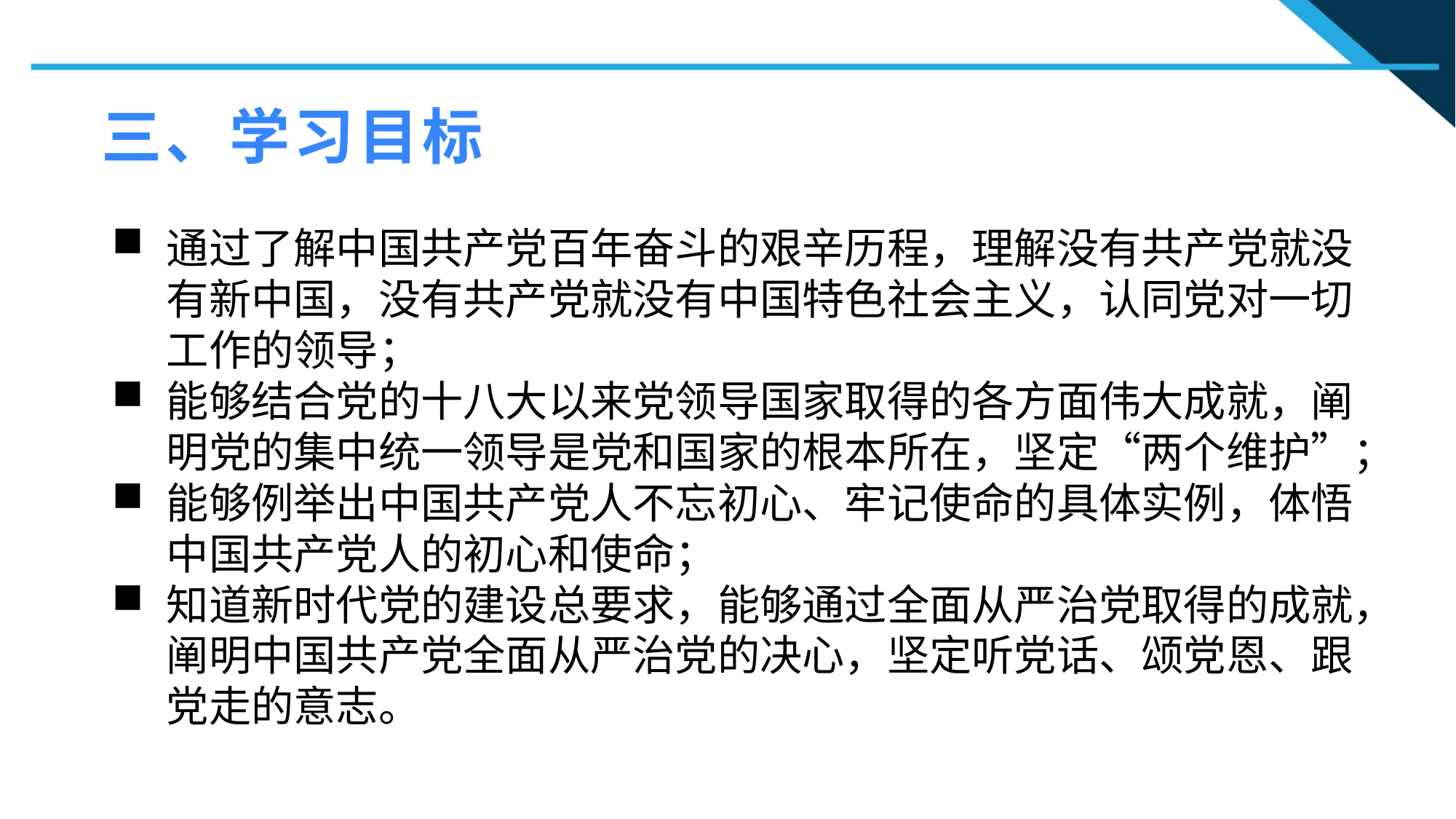

三、学习目标
通过了解中国共产党百年奋斗的艰辛历程，理解没有共产党就没有新中国，没有共产党就没有中国特色社会主义，认同党对一切工作的领导；
能够结合党的十八大以来党领导国家取得的各方面伟大成就，阐明党的集中统一领导是党和国家的根本所在，坚定“两个维护”；
能够例举出中国共产党人不忘初心、牢记使命的具体实例，体悟中国共产党人的初心和使命；
知道新时代党的建设总要求，能够通过全面从严治党取得的成就，阐明中国共产党全面从严治党的决心，坚定听党话、颂党恩、跟党走的意志。